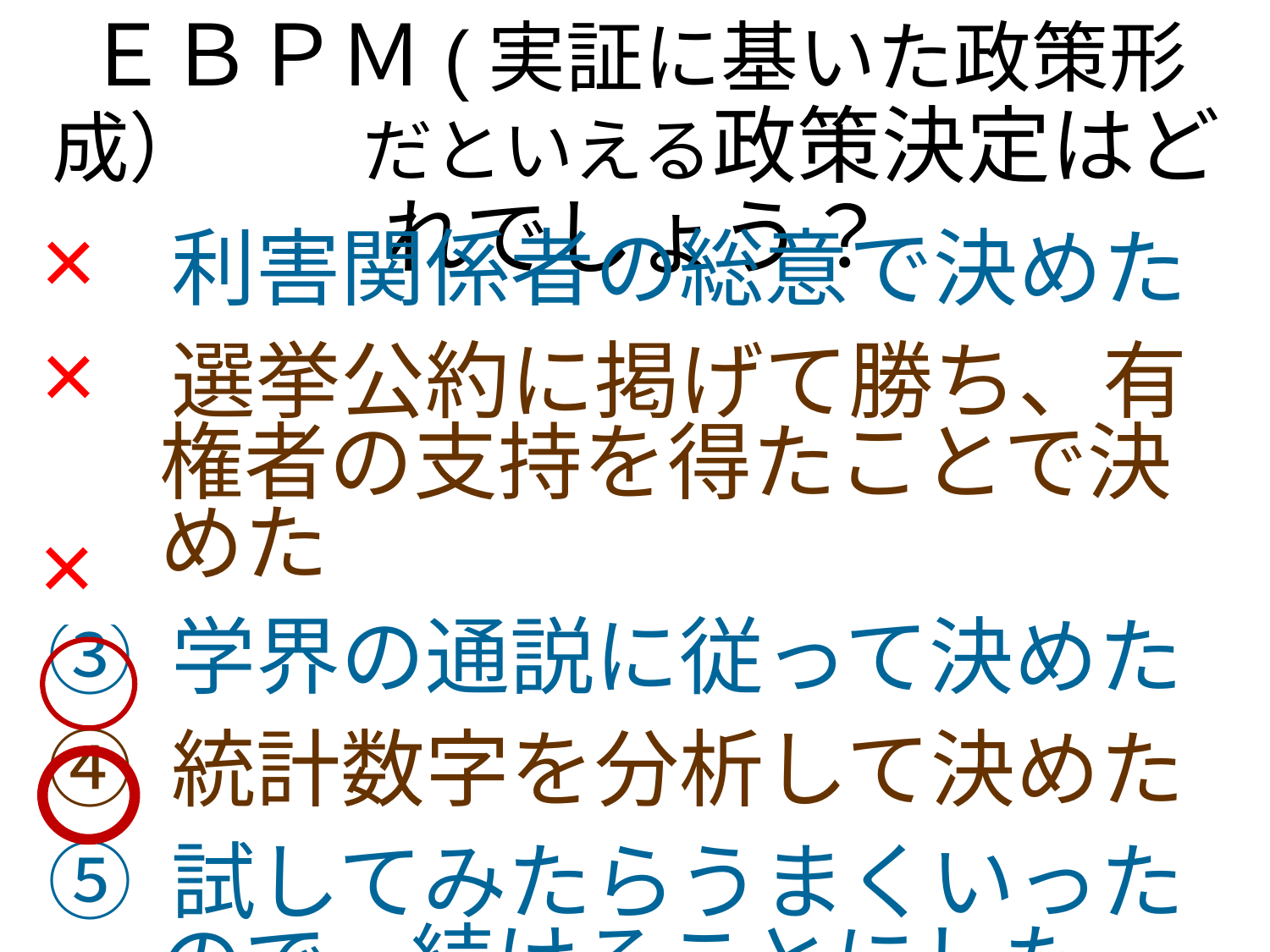

ＥＢＰＭ(実証に基いた政策形成）　　だといえる政策決定はどれでしょう？
×
① 利害関係者の総意で決めた
② 選挙公約に掲げて勝ち、有権者の支持を得たことで決めた
③ 学界の通説に従って決めた
④ 統計数字を分析して決めた
⑤ 試してみたらうまくいったので、続けることにした
×
×